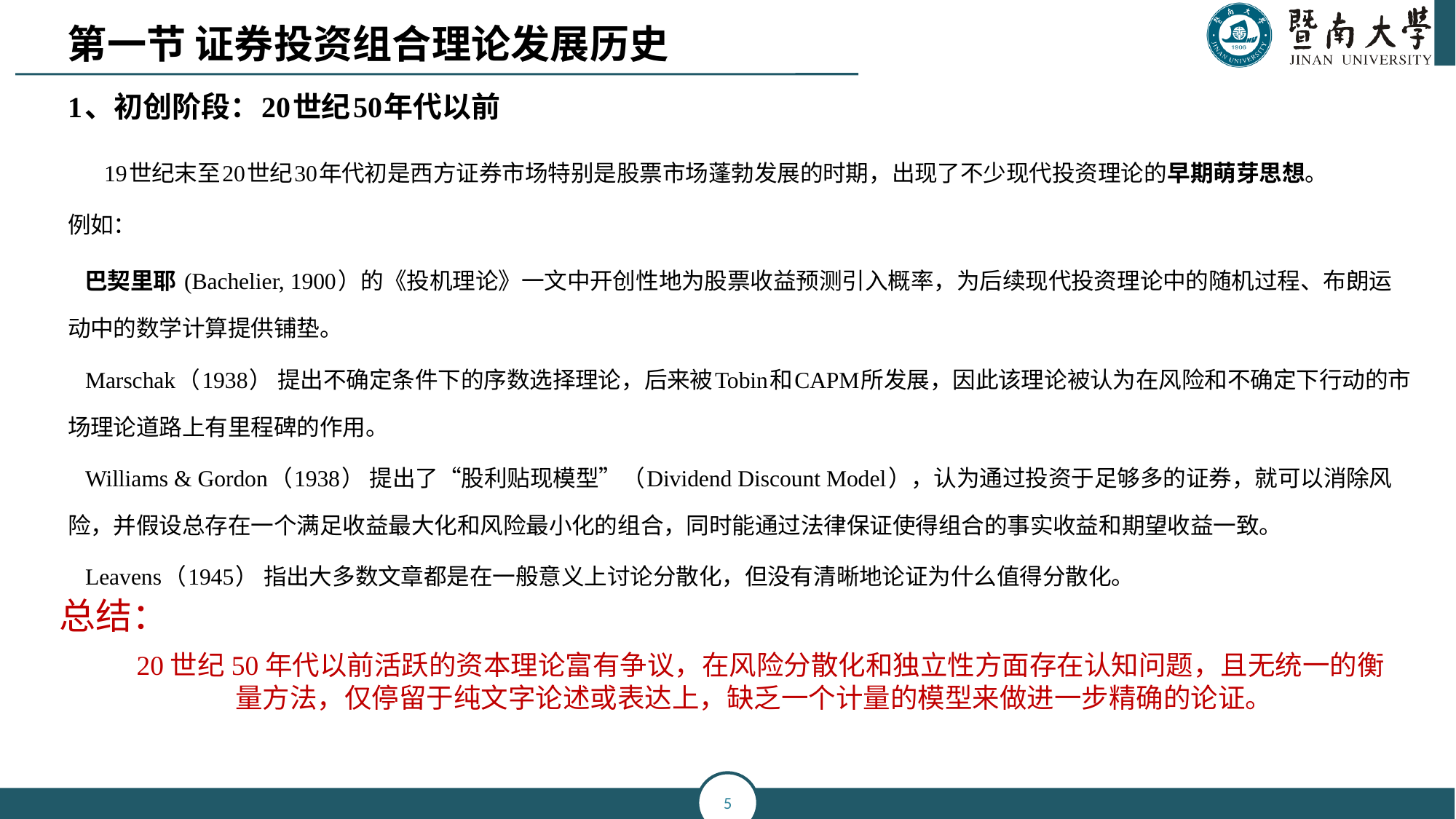

第一节 证券投资组合理论发展历史
1、初创阶段：20世纪50年代以前

          19世纪末至20世纪30年代初是西方证券市场特别是股票市场蓬勃发展的时期，出现了不少现代投资理论的早期萌芽思想。
例如：
   巴契里耶 (Bachelier, 1900）的《投机理论》一文中开创性地为股票收益预测引入概率，为后续现代投资理论中的随机过程、布朗运动中的数学计算提供铺垫。
   Marschak（1938） 提出不确定条件下的序数选择理论，后来被Tobin和CAPM所发展，因此该理论被认为在风险和不确定下行动的市场理论道路上有里程碑的作用。
   Williams & Gordon（1938） 提出了“股利贴现模型”（Dividend Discount Model），认为通过投资于足够多的证券，就可以消除风险，并假设总存在一个满足收益最大化和风险最小化的组合，同时能通过法律保证使得组合的事实收益和期望收益一致。
   Leavens（1945） 指出大多数文章都是在一般意义上讨论分散化，但没有清晰地论证为什么值得分散化。

总结：
20世纪50年代以前活跃的资本理论富有争议，在风险分散化和独立性方面存在认知问题，且无统一的衡                     量方法，仅停留于纯文字论述或表达上，缺乏一个计量的模型来做进一步精确的论证。